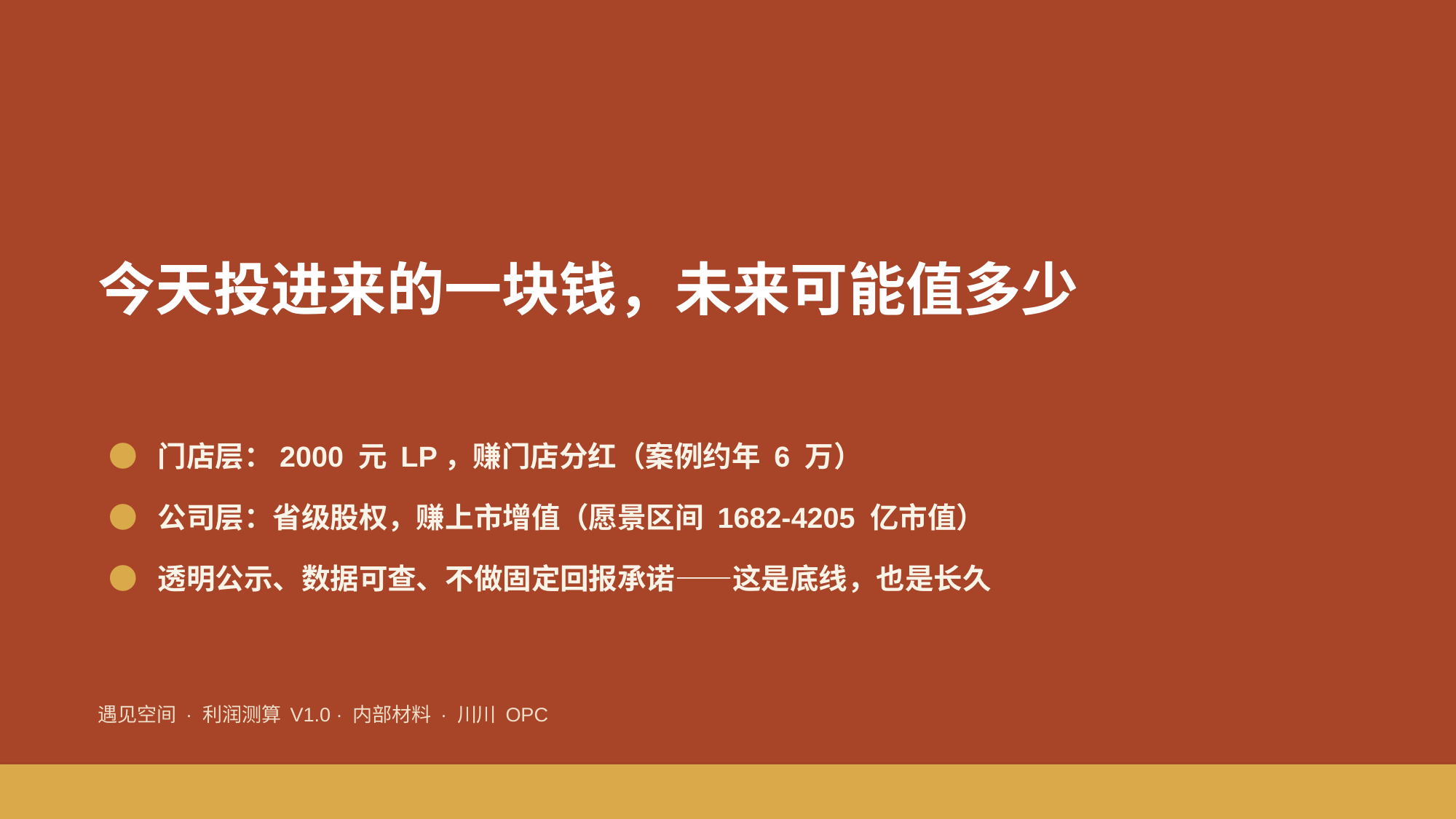

今天投进来的一块钱，未来可能值多少
●  门店层：2000 元 LP，赚门店分红（案例约年 6 万）
●  公司层：省级股权，赚上市增值（愿景区间 1682-4205 亿市值）
●  透明公示、数据可查、不做固定回报承诺——这是底线，也是长久
遇见空间 · 利润测算 V1.0 · 内部材料 · 川川 OPC